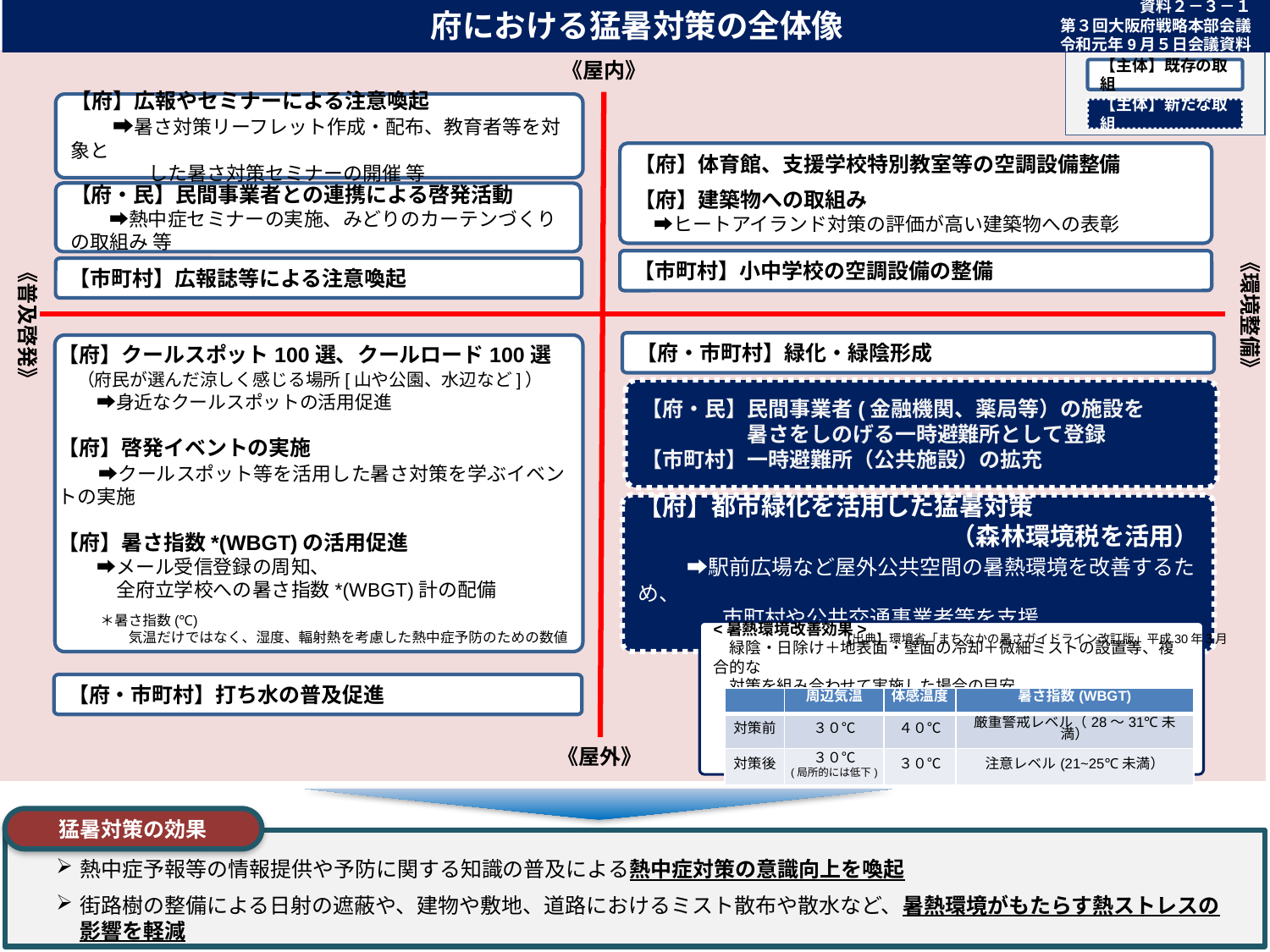

資料２－３－１
第３回大阪府戦略本部会議
令和元年9月５日会議資料
府における猛暑対策の全体像

【主体】既存の取組
【主体】新たな取組
《屋内》
【府】広報やセミナーによる注意喚起
　　➡暑さ対策リーフレット作成・配布、教育者等を対象と
　　　　した暑さ対策セミナーの開催 等
【府】体育館、支援学校特別教室等の空調設備整備

【府】建築物への取組み
　➡ヒートアイランド対策の評価が高い建築物への表彰
【府・民】民間事業者との連携による啓発活動
　　➡熱中症セミナーの実施、みどりのカーテンづくりの取組み 等
《環境整備》
《普及啓発》
【市町村】小中学校の空調設備の整備
【市町村】広報誌等による注意喚起
【府・市町村】緑化・緑陰形成
【府】クールスポット100選、クールロード100選
　（府民が選んだ涼しく感じる場所[山や公園、水辺など]）
　　➡身近なクールスポットの活用促進

【府】啓発イベントの実施
　　➡クールスポット等を活用した暑さ対策を学ぶイベントの実施

【府】暑さ指数*(WBGT)の活用促進
　　➡メール受信登録の周知、
　　　全府立学校への暑さ指数*(WBGT)計の配備

　　　＊暑さ指数(℃)
　　　　　気温だけではなく、湿度、輻射熱を考慮した熱中症予防のための数値
【府・民】民間事業者(金融機関、薬局等）の施設を
　　　　　暑さをしのげる一時避難所として登録
【市町村】一時避難所（公共施設）の拡充
【府】都市緑化を活用した猛暑対策
　　　（森林環境税を活用）
　　➡駅前広場など屋外公共空間の暑熱環境を改善するため、
　　　　市町村や公共交通事業者等を支援

<暑熱環境改善効果>
　緑陰・日除け＋地表面・壁面の冷却＋微細ミストの設置等、複合的な
　対策を組み合わせて実施した場合の目安

【出典】環境省「まちなかの暑さガイドライン改訂版」平成30年３月
【府・市町村】打ち水の普及促進
|  | 周辺気温 | 体感温度 | 暑さ指数(WBGT) |
| --- | --- | --- | --- |
| 対策前 | ３０℃ | ４０℃ | 厳重警戒レベル（28～31℃未満） |
| 対策後 | ３０℃ (局所的には低下) | ３０℃ | 注意レベル(21~25℃未満） |
《屋外》

猛暑対策の効果

熱中症予報等の情報提供や予防に関する知識の普及による熱中症対策の意識向上を喚起
街路樹の整備による日射の遮蔽や、建物や敷地、道路におけるミスト散布や散水など、暑熱環境がもたらす熱ストレスの影響を軽減